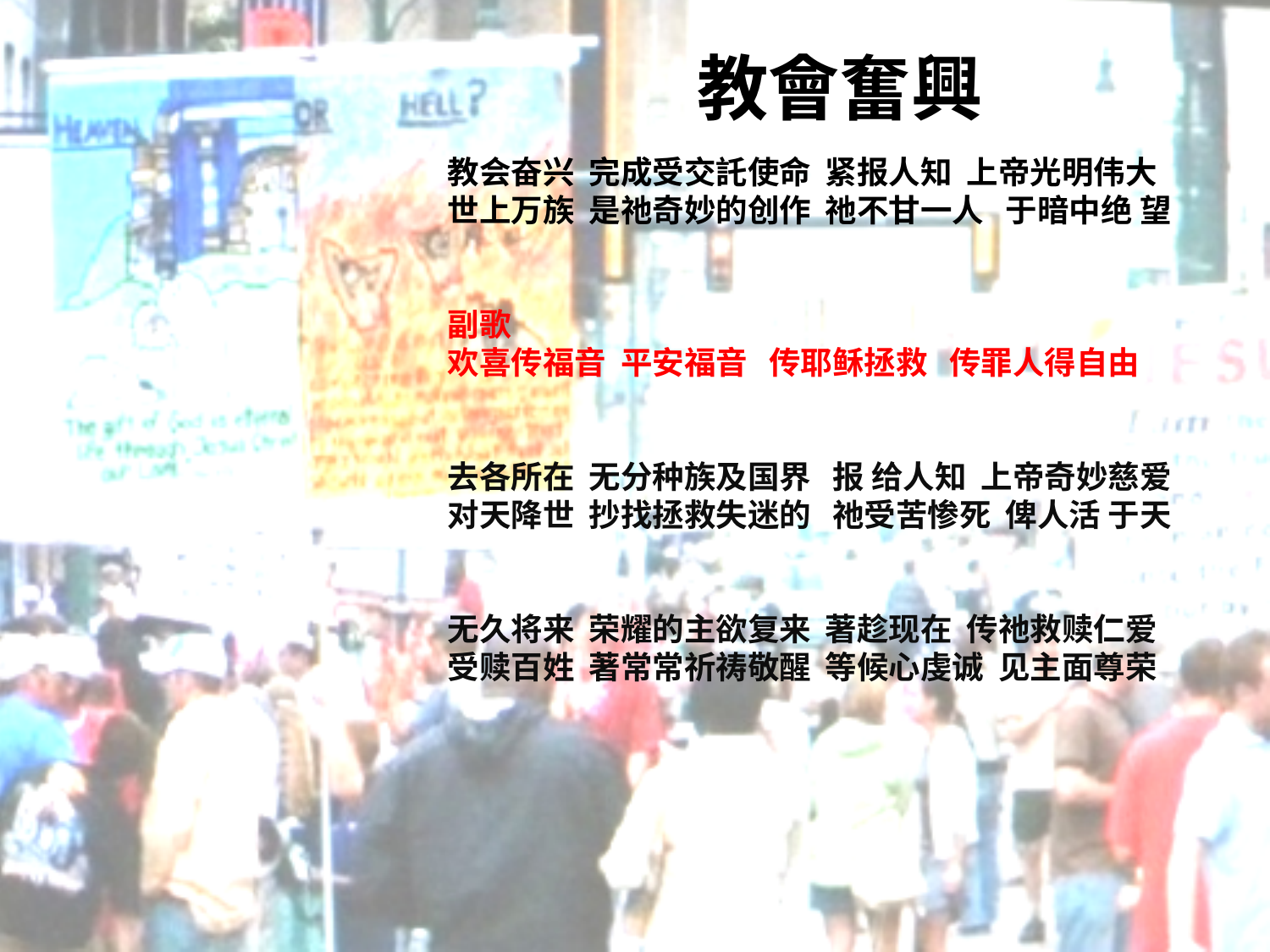

# 教會奮興
教会奋兴  完成受交託使命  紧报人知  上帝光明伟大
世上万族  是祂奇妙的创作  祂不甘一人   于暗中绝 望

副歌
欢喜传福音  平安福音   传耶稣拯救   传罪人得自由

去各所在  无分种族及国界   报 给人知  上帝奇妙慈爱
对天降世  抄找拯救失迷的   祂受苦惨死  俾人活 于天

无久将来  荣耀的主欲复来  著趁现在  传祂救赎仁爱
受赎百姓  著常常祈祷敬醒  等候心虔诚  见主面尊荣